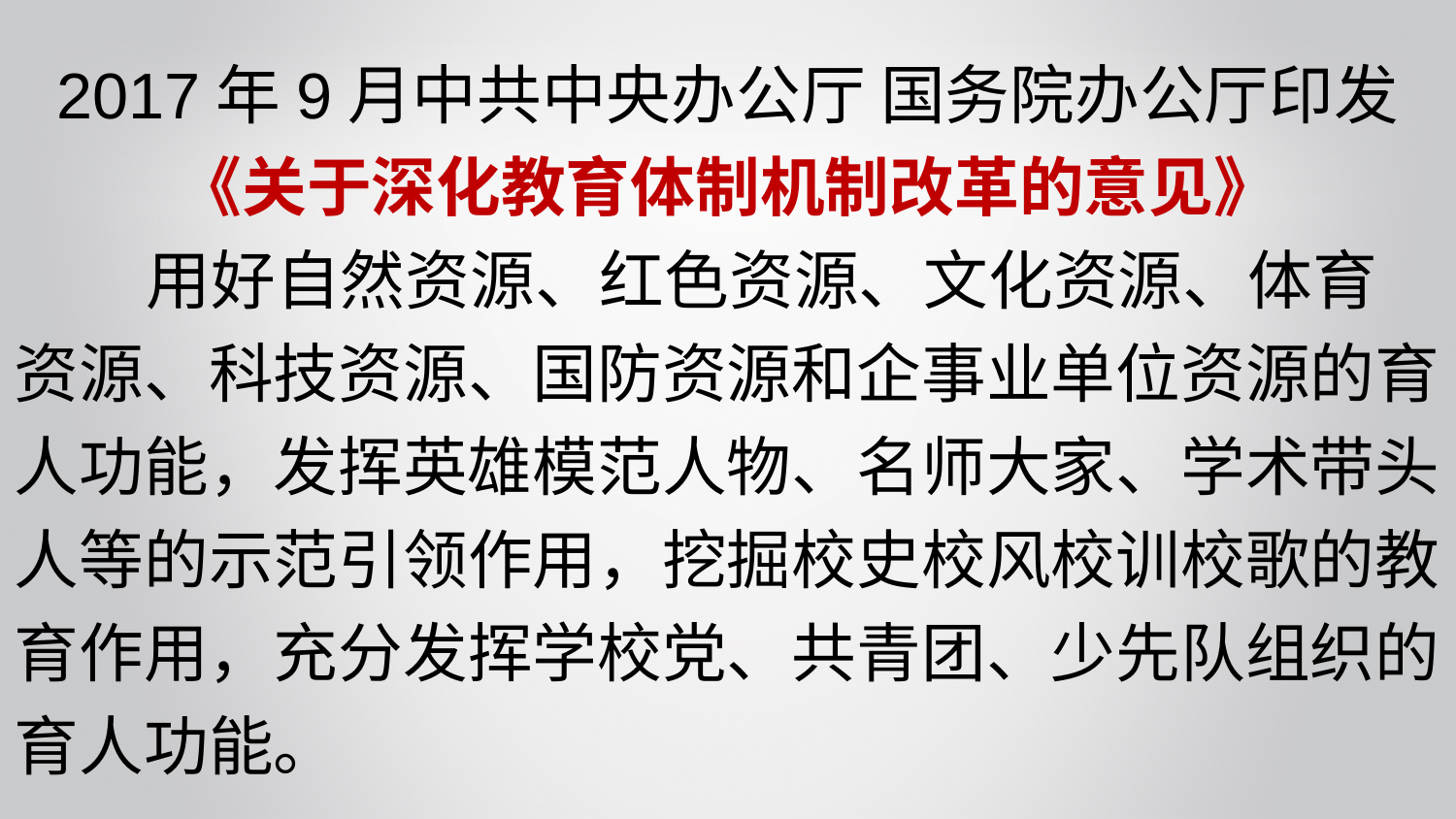

2017年9月中共中央办公厅 国务院办公厅印发《关于深化教育体制机制改革的意见》
        用好自然资源、红色资源、文化资源、体育资源、科技资源、国防资源和企事业单位资源的育人功能，发挥英雄模范人物、名师大家、学术带头人等的示范引领作用，挖掘校史校风校训校歌的教育作用，充分发挥学校党、共青团、少先队组织的育人功能。